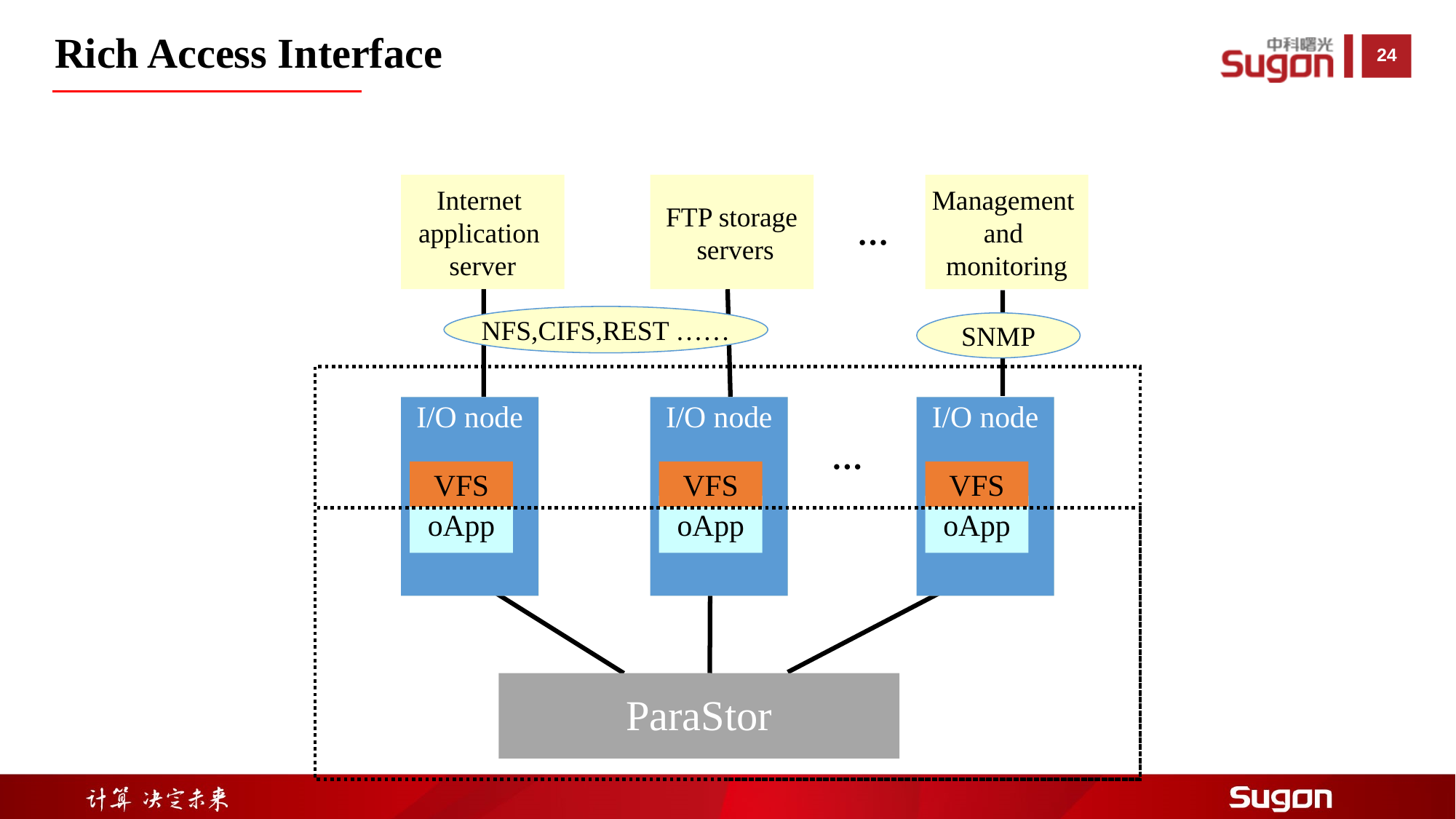

Rich Access Interface
Internet
application
server
FTP storage
 servers
Management
and
monitoring
● ● ●

NFS,CIFS,REST ……
SNMP

I/O node
应用节点
I/O node
应用节点
I/O node
应用节点
● ● ●

VFS
VFS
VFS
oApp
oApp
oApp

ParaStor